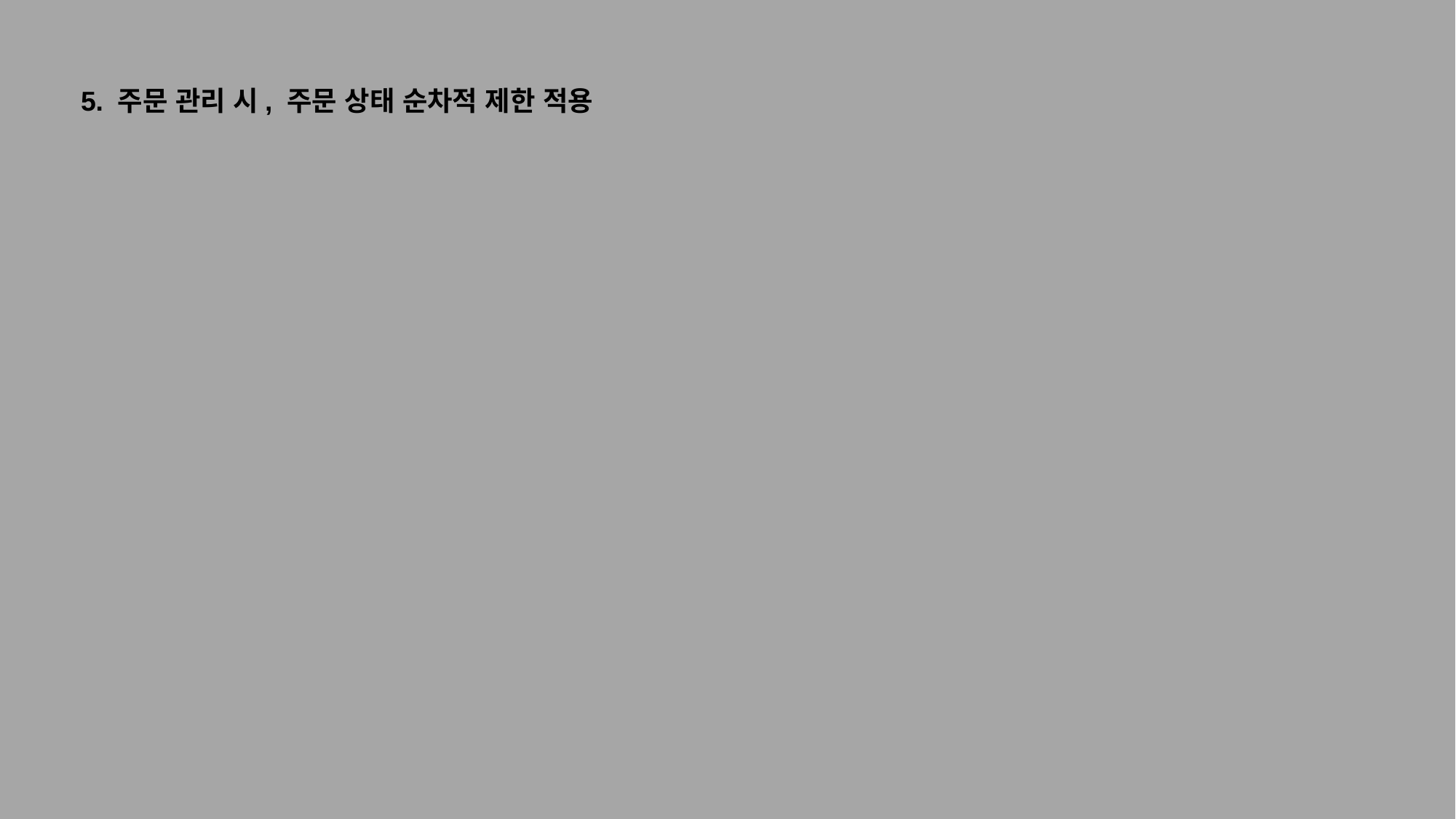

5. 주문 관리 시, 주문 상태 순차적 제한 적용